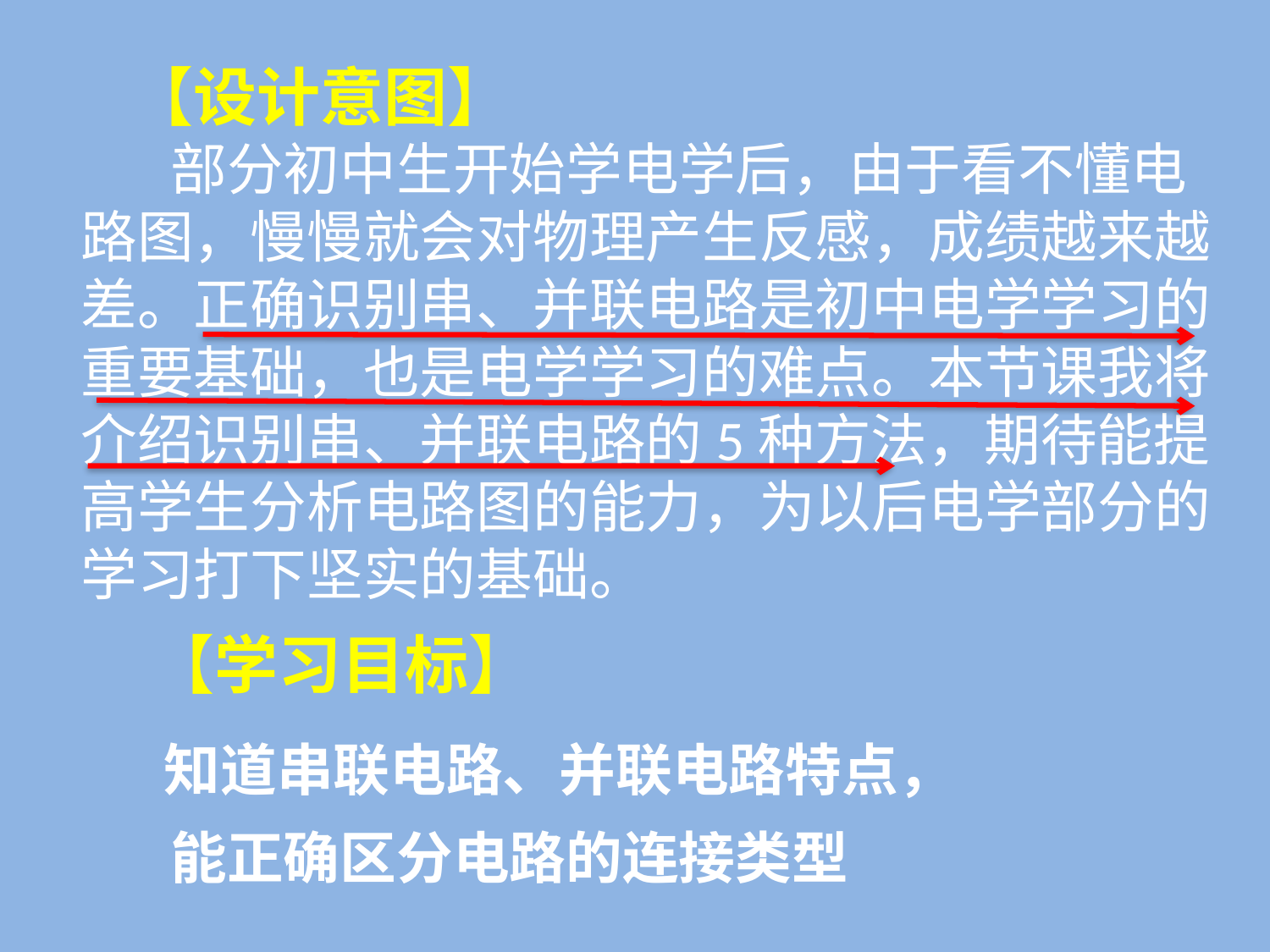

【设计意图】
      部分初中生开始学电学后，由于看不懂电路图，慢慢就会对物理产生反感，成绩越来越差。正确识别串、并联电路是初中电学学习的重要基础，也是电学学习的难点。本节课我将介绍识别串、并联电路的5种方法，期待能提高学生分析电路图的能力，为以后电学部分的学习打下坚实的基础。
【学习目标】
   知道串联电路、并联电路特点，
   能正确区分电路的连接类型